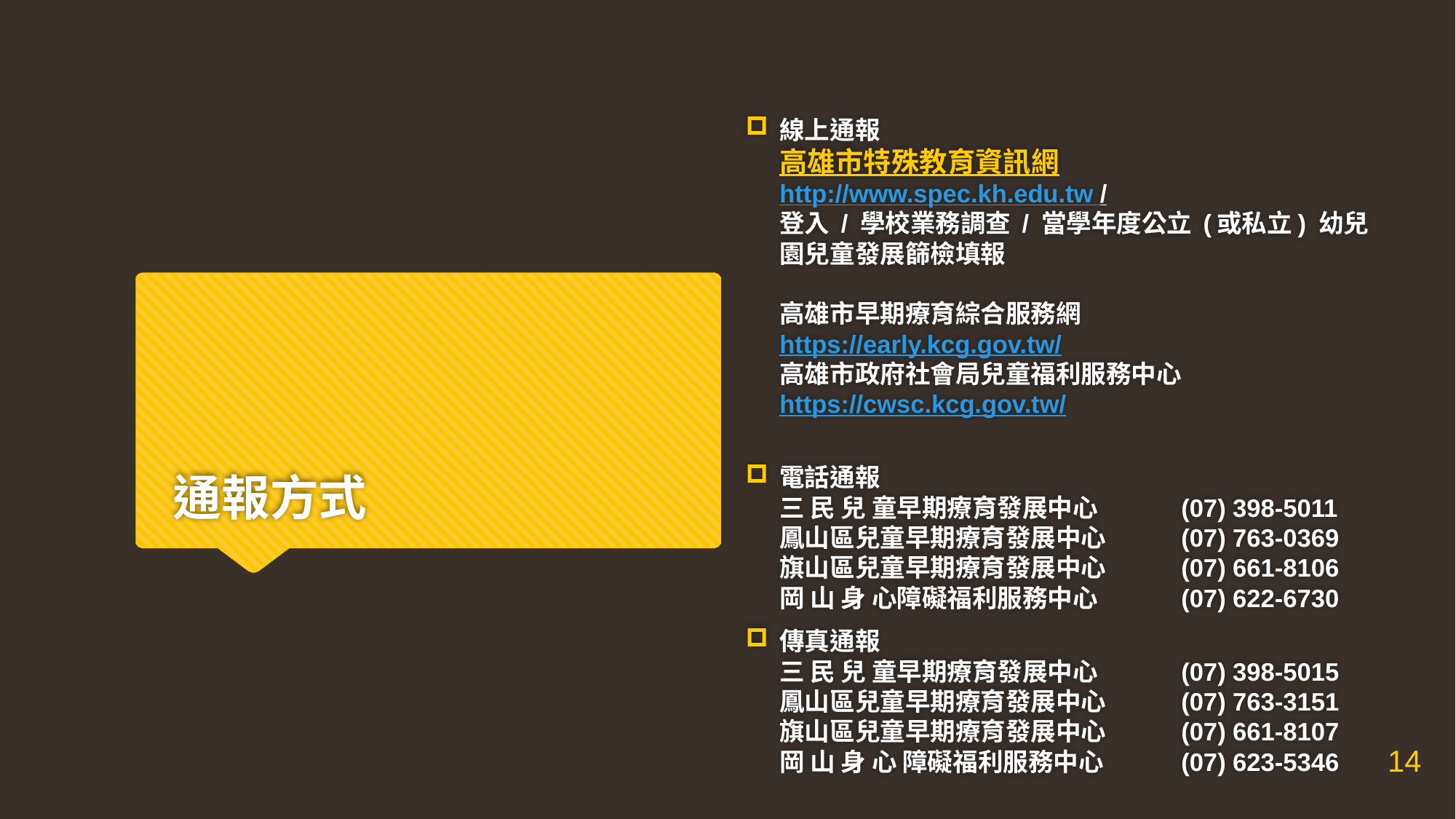

線上通報
高雄市特殊教育資訊網http://www.spec.kh.edu.tw /
登入 / 學校業務調查 / 當學年度公立 (或私立) 幼兒園兒童發展篩檢填報
高雄市早期療育綜合服務網
https://early.kcg.gov.tw/
高雄市政府社會局兒童福利服務中心 https://cwsc.kcg.gov.tw/
電話通報
三 民 兒 童早期療育發展中心	(07) 398-5011
鳳山區兒童早期療育發展中心	(07) 763-0369
旗山區兒童早期療育發展中心	(07) 661-8106
岡 山 身 心障礙福利服務中心	(07) 622-6730
傳真通報
三 民 兒 童早期療育發展中心	(07) 398-5015
鳳山區兒童早期療育發展中心	(07) 763-3151
旗山區兒童早期療育發展中心	(07) 661-8107
岡 山 身 心 障礙福利服務中心	(07) 623-5346
# 通報方式
14